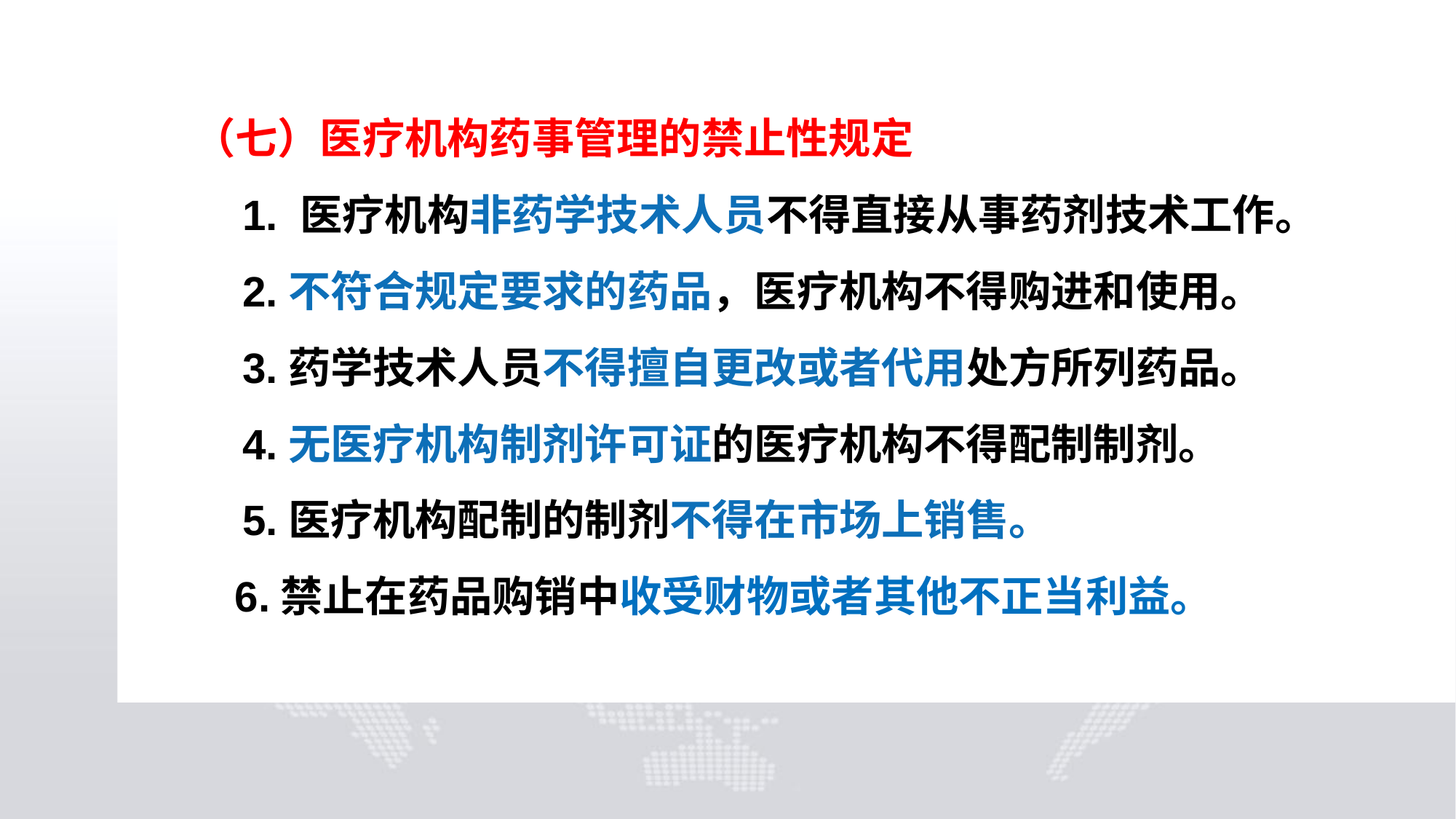

（七）医疗机构药事管理的禁止性规定
　　  1. 医疗机构非药学技术人员不得直接从事药剂技术工作。
　　  2.不符合规定要求的药品，医疗机构不得购进和使用。
　　  3.药学技术人员不得擅自更改或者代用处方所列药品。
　　  4.无医疗机构制剂许可证的医疗机构不得配制制剂。
　　  5.医疗机构配制的制剂不得在市场上销售。
         6.禁止在药品购销中收受财物或者其他不正当利益。